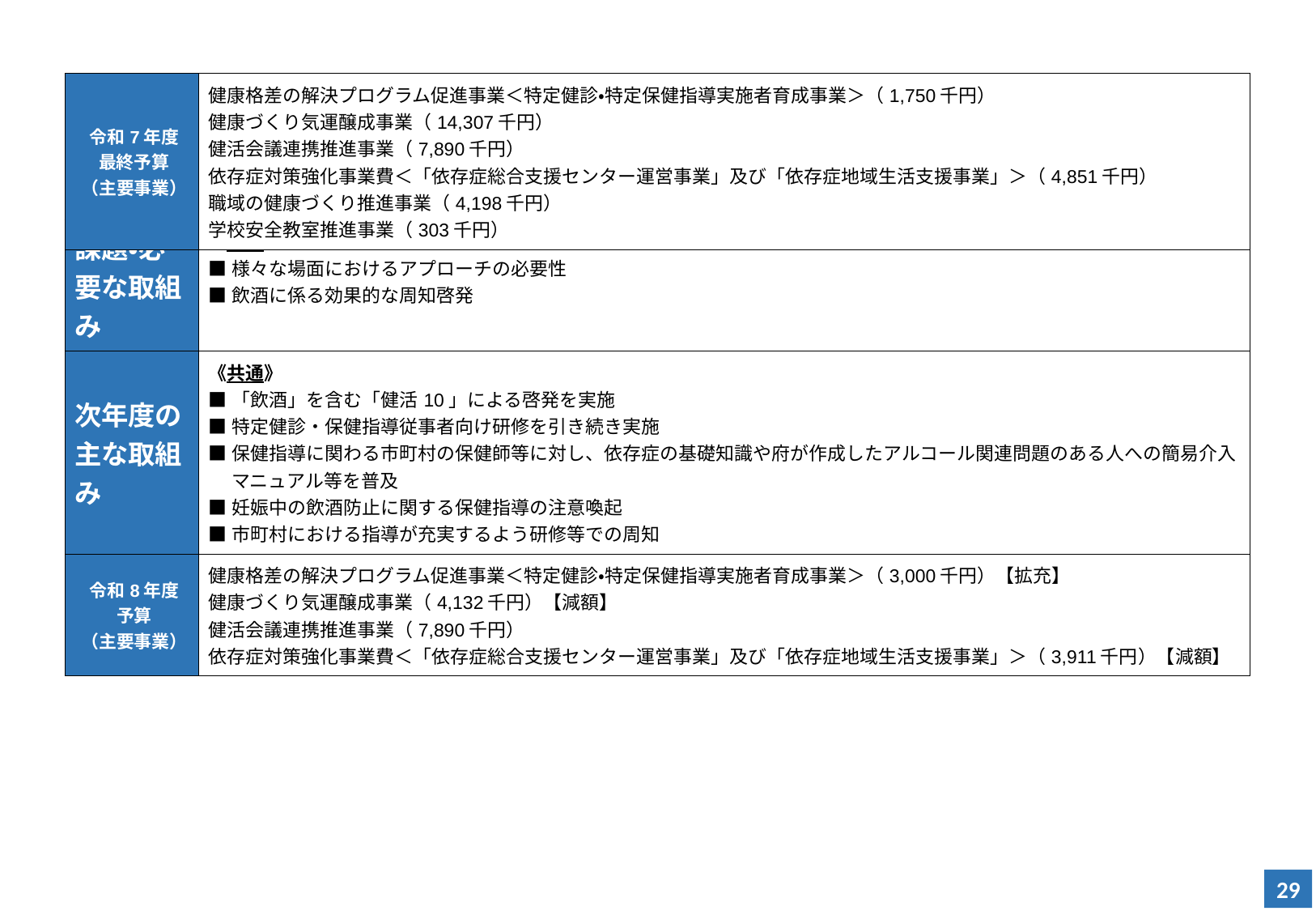

| 令和7年度 最終予算 （主要事業） | 健康格差の解決プログラム促進事業＜特定健診・特定保健指導実施者育成事業＞（1,750千円） 健康づくり気運醸成事業（14,307千円） 健活会議連携推進事業（7,890千円） 依存症対策強化事業費＜「依存症総合支援センター運営事業」及び「依存症地域生活支援事業」＞（4,851千円） 職域の健康づくり推進事業（4,198千円） 学校安全教室推進事業（303千円） |
| --- | --- |
| 課題・必要な取組み | 《共通》 ■様々な場面におけるアプローチの必要性 ■飲酒に係る効果的な周知啓発 |
| --- | --- |
| 次年度の主な取組み | 《共通》 ■「飲酒」を含む「健活10」による啓発を実施 ■特定健診・保健指導従事者向け研修を引き続き実施 ■保健指導に関わる市町村の保健師等に対し、依存症の基礎知識や府が作成したアルコール関連問題のある人への簡易介入マニュアル等を普及 ■妊娠中の飲酒防止に関する保健指導の注意喚起 ■市町村における指導が充実するよう研修等での周知 |
| 令和8年度 予算 （主要事業） | 健康格差の解決プログラム促進事業＜特定健診・特定保健指導実施者育成事業＞（3,000千円）【拡充】 健康づくり気運醸成事業（4,132千円）【減額】 健活会議連携推進事業（7,890千円） 依存症対策強化事業費＜「依存症総合支援センター運営事業」及び「依存症地域生活支援事業」＞（3,911千円）【減額】 |
29